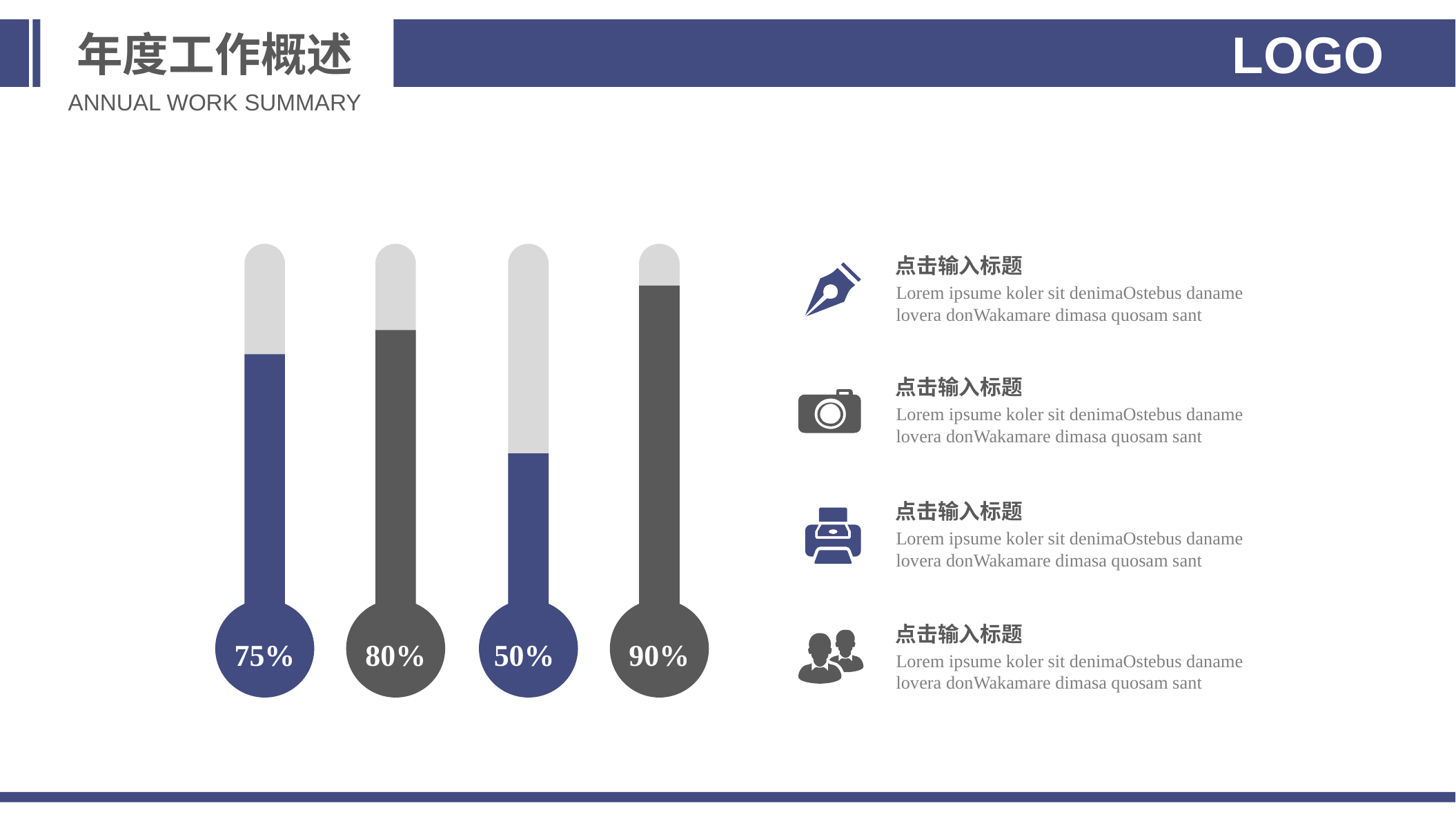

年度工作概述
LOGO
ANNUAL WORK SUMMARY
点击输入标题
Lorem ipsume koler sit denimaOstebus daname lovera donWakamare dimasa quosam sant

点击输入标题
Lorem ipsume koler sit denimaOstebus daname lovera donWakamare dimasa quosam sant

点击输入标题
Lorem ipsume koler sit denimaOstebus daname lovera donWakamare dimasa quosam sant

点击输入标题
Lorem ipsume koler sit denimaOstebus daname lovera donWakamare dimasa quosam sant

75%
80%
50%
90%